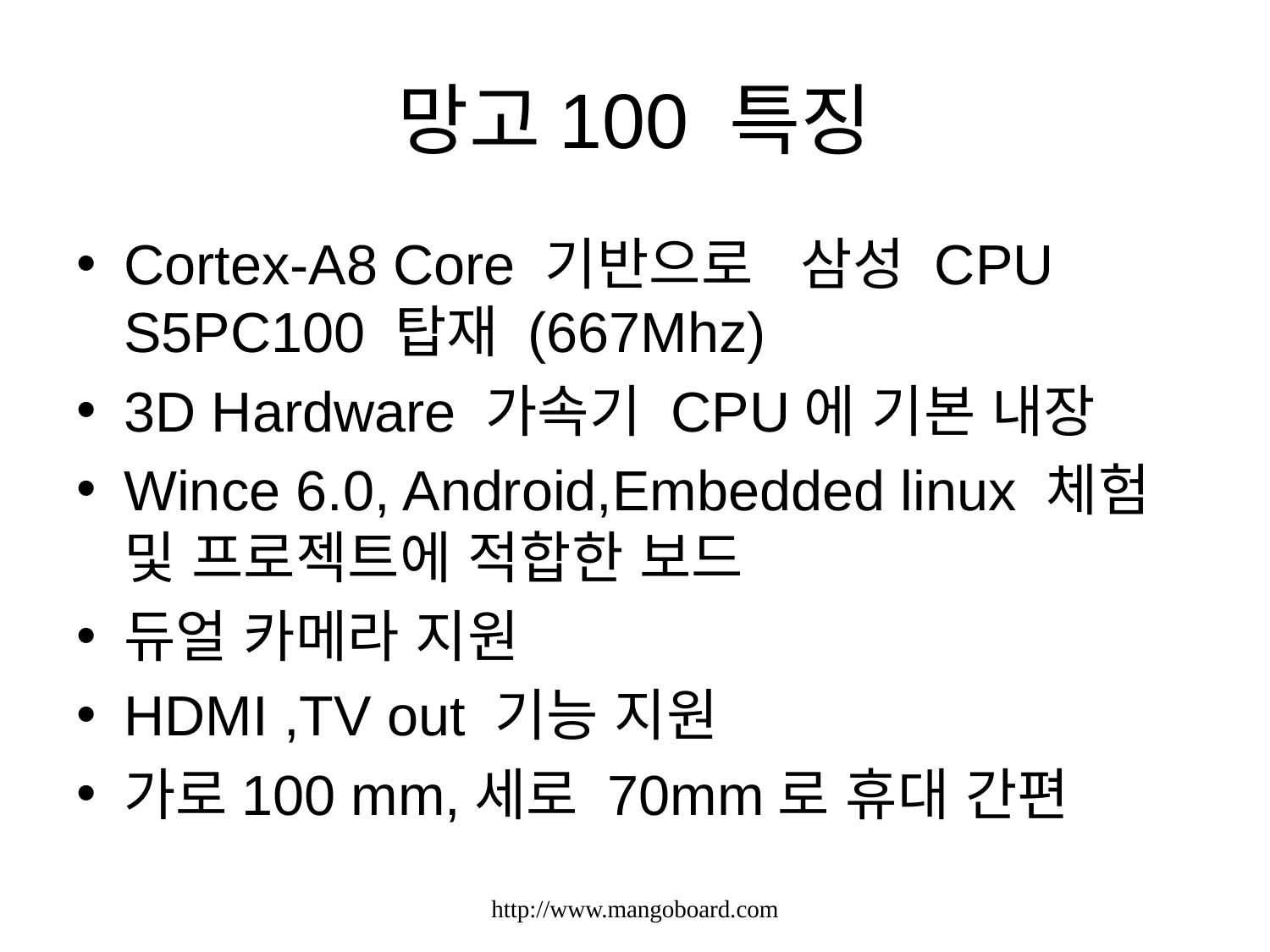

# 망고100 특징
Cortex-A8 Core 기반으로   삼성 CPU S5PC100 탑재 (667Mhz)
3D Hardware 가속기 CPU에 기본 내장
Wince 6.0, Android,Embedded linux 체험 및 프로젝트에 적합한 보드
듀얼 카메라 지원
HDMI ,TV out 기능 지원
가로100 mm,세로 70mm로 휴대 간편
http://www.mangoboard.com